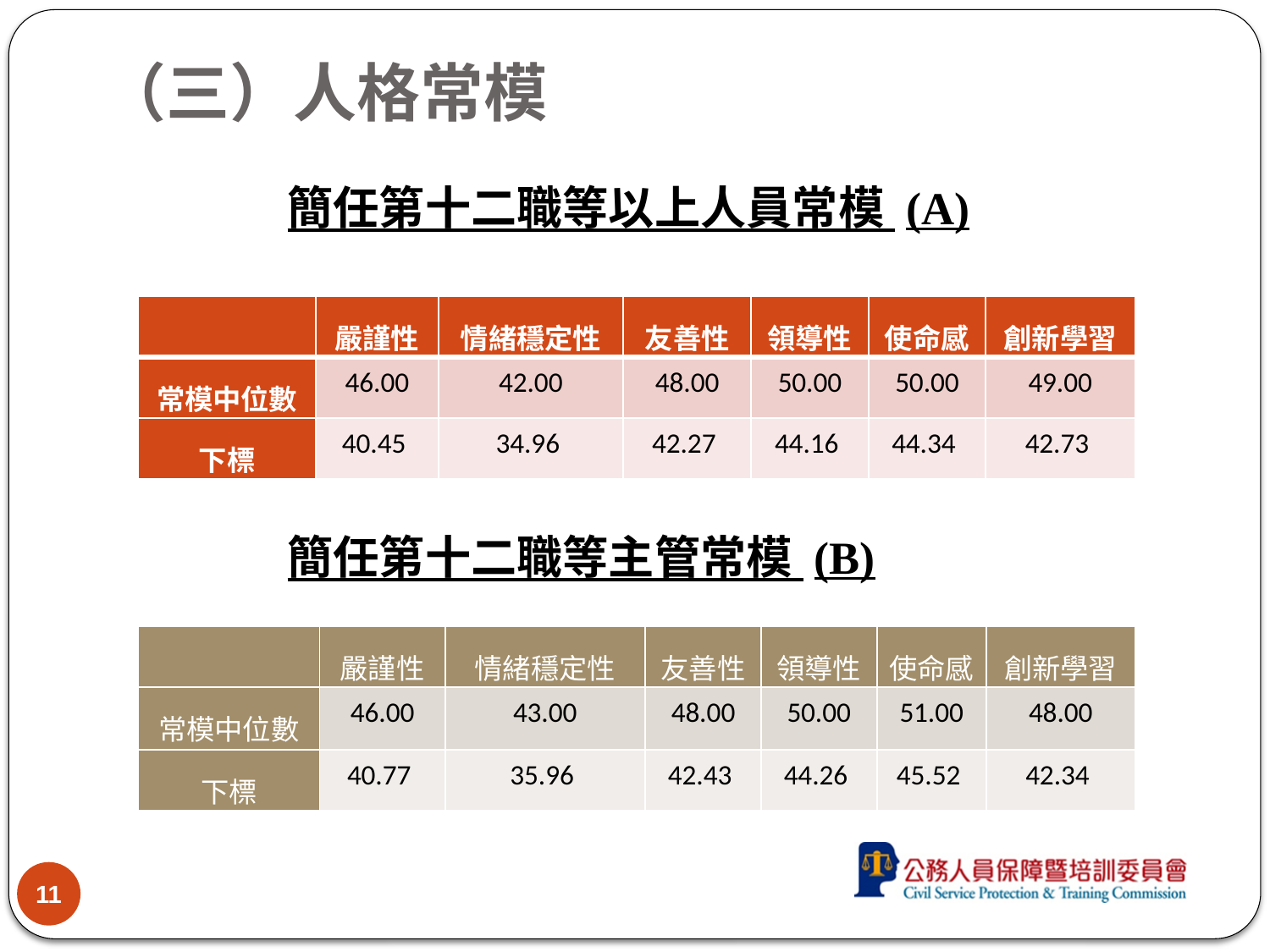

# （三）人格常模
簡任第十二職等以上人員常模 (A)
|  | 嚴謹性 | 情緒穩定性 | 友善性 | 領導性 | 使命感 | 創新學習 |
| --- | --- | --- | --- | --- | --- | --- |
| 常模中位數 | 46.00 | 42.00 | 48.00 | 50.00 | 50.00 | 49.00 |
| 下標 | 40.45 | 34.96 | 42.27 | 44.16 | 44.34 | 42.73 |
簡任第十二職等主管常模 (B)
|  | 嚴謹性 | 情緒穩定性 | 友善性 | 領導性 | 使命感 | 創新學習 |
| --- | --- | --- | --- | --- | --- | --- |
| 常模中位數 | 46.00 | 43.00 | 48.00 | 50.00 | 51.00 | 48.00 |
| 下標 | 40.77 | 35.96 | 42.43 | 44.26 | 45.52 | 42.34 |
11